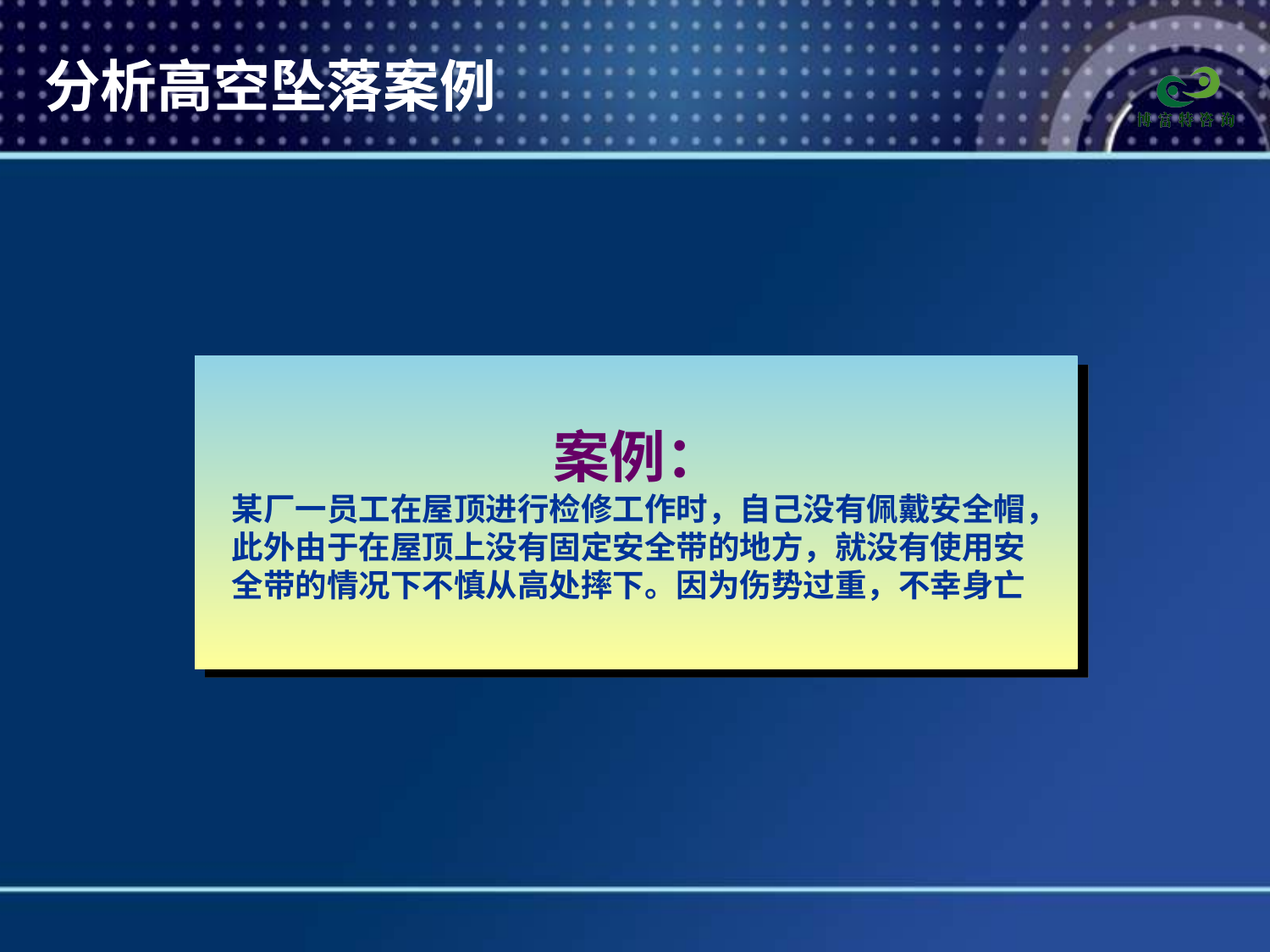

# 分析高空坠落案例

案例：
某厂一员工在屋顶进行检修工作时，自己没有佩戴安全帽，此外由于在屋顶上没有固定安全带的地方，就没有使用安全带的情况下不慎从高处摔下。因为伤势过重，不幸身亡